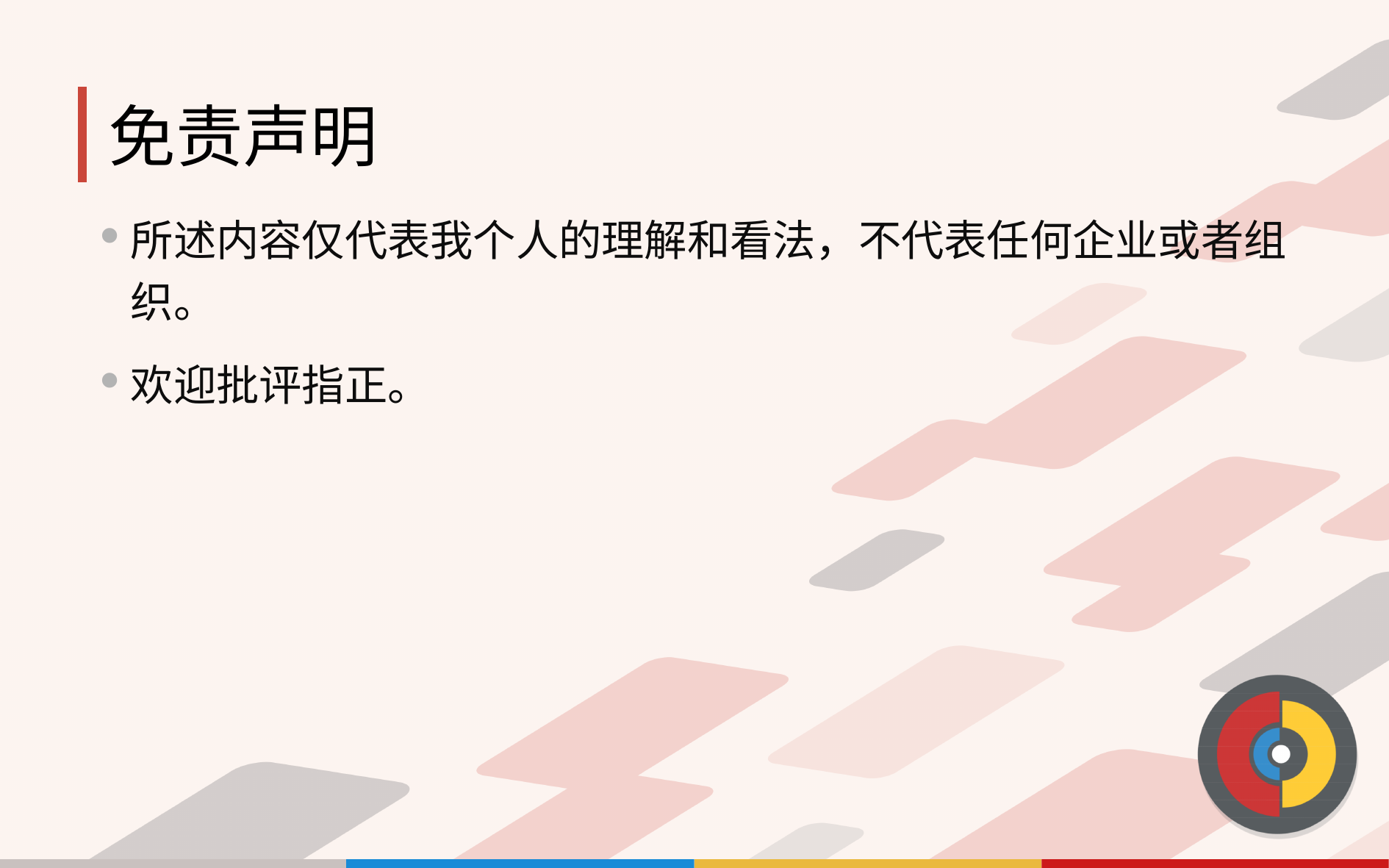

# 免责声明
所述内容仅代表我个人的理解和看法，不代表任何企业或者组织。
欢迎批评指正。